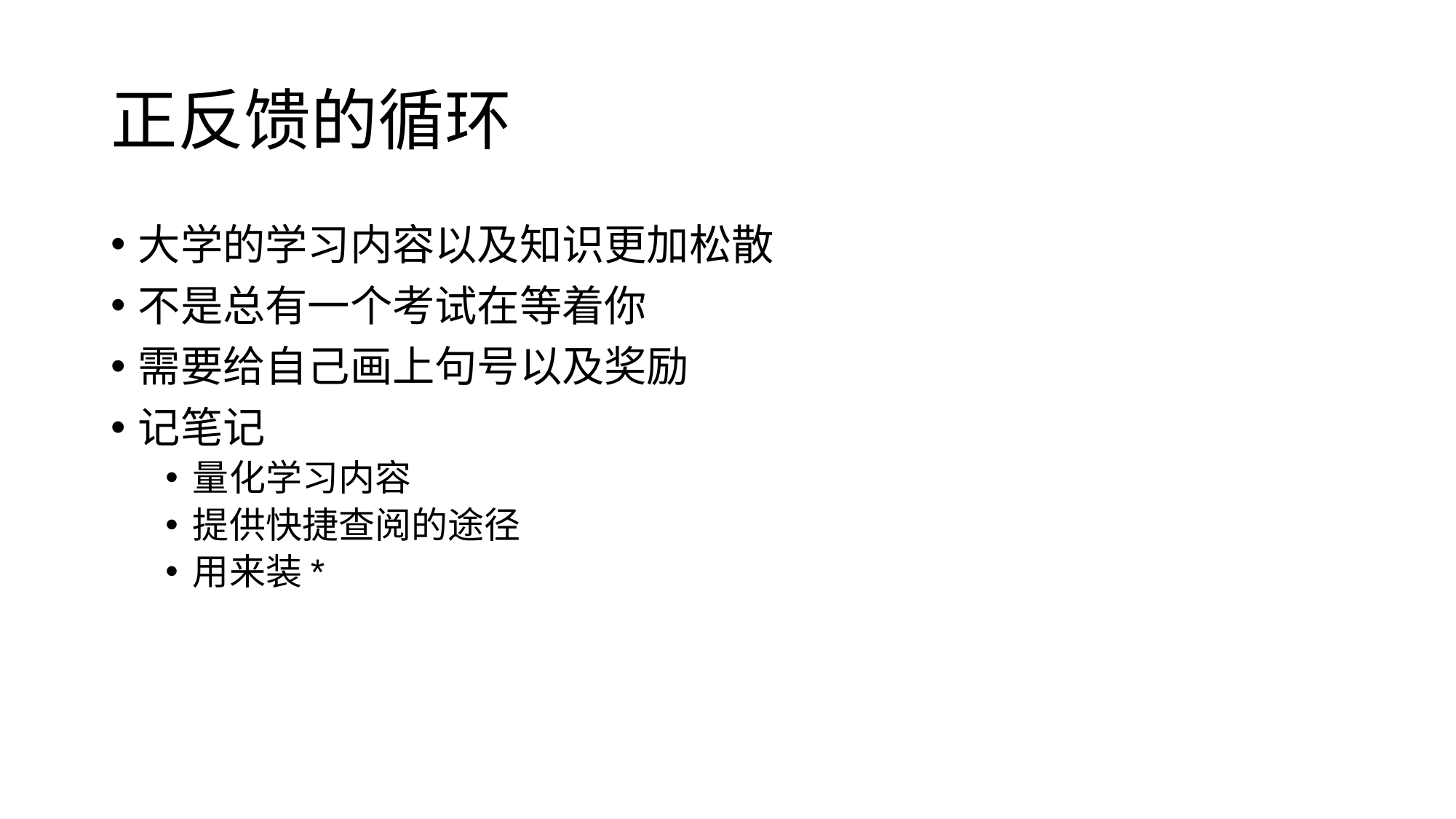

# 正反馈的循环
大学的学习内容以及知识更加松散
不是总有一个考试在等着你
需要给自己画上句号以及奖励
记笔记
量化学习内容
提供快捷查阅的途径
用来装*